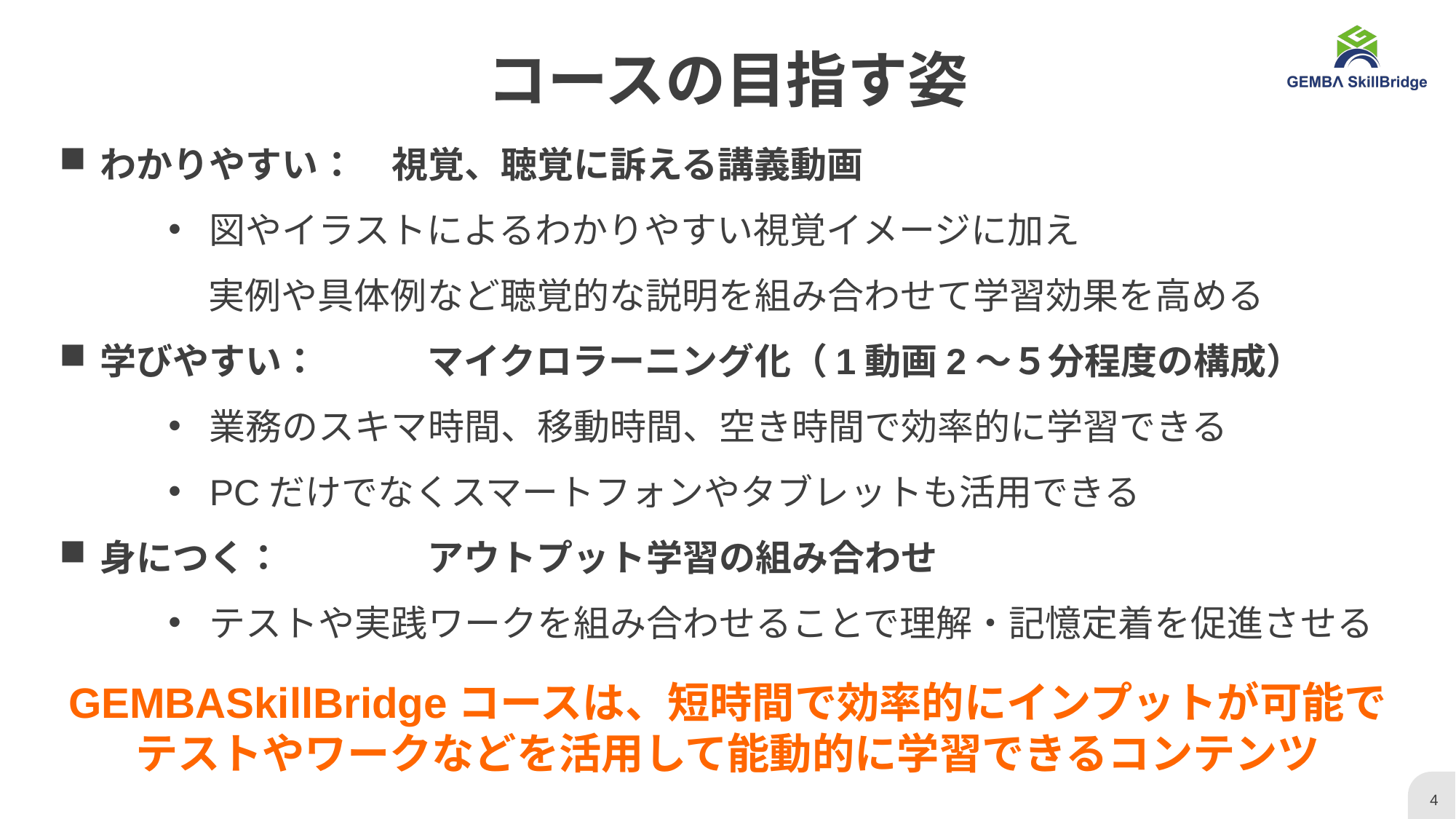

コースの目指す姿
わかりやすい：　視覚、聴覚に訴える講義動画
図やイラストによるわかりやすい視覚イメージに加え
実例や具体例など聴覚的な説明を組み合わせて学習効果を高める
学びやすい：　	マイクロラーニング化（1動画2～５分程度の構成）
業務のスキマ時間、移動時間、空き時間で効率的に学習できる
PCだけでなくスマートフォンやタブレットも活用できる
身につく：　	アウトプット学習の組み合わせ
テストや実践ワークを組み合わせることで理解・記憶定着を促進させる
GEMBASkillBridgeコースは、短時間で効率的にインプットが可能で
テストやワークなどを活用して能動的に学習できるコンテンツ
4